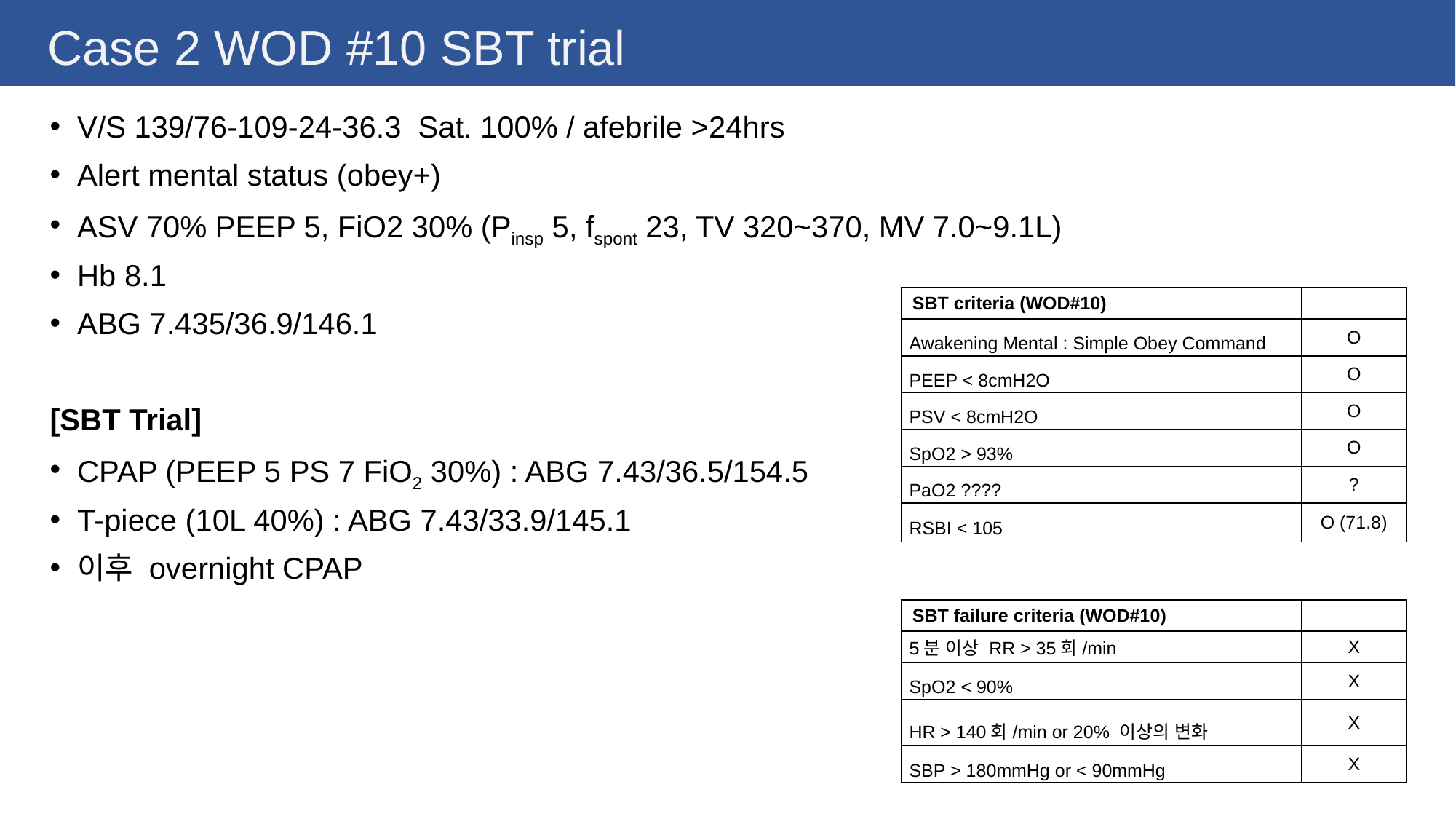

# Case 2 WOD #10 SBT trial
V/S 139/76-109-24-36.3  Sat. 100% / afebrile >24hrs
Alert mental status (obey+)
ASV 70% PEEP 5, FiO2 30% (Pinsp 5, fspont 23, TV 320~370, MV 7.0~9.1L)
Hb 8.1
ABG 7.435/36.9/146.1

[SBT Trial]
CPAP (PEEP 5 PS 7 FiO2 30%) : ABG 7.43/36.5/154.5
T-piece (10L 40%) : ABG 7.43/33.9/145.1
이후 overnight CPAP
| SBT criteria (WOD#10) |  |
| --- | --- |
| Awakening Mental : Simple Obey Command | O |
| PEEP < 8cmH2O | O |
| PSV < 8cmH2O | O |
| SpO2 > 93% | O |
| PaO2 ???? | ? |
| RSBI < 105 | O (71.8) |
| SBT failure criteria (WOD#10) |  |
| --- | --- |
| 5분 이상 RR > 35회/min | X |
| SpO2 < 90% | X |
| HR > 140회/min or 20% 이상의 변화 | X |
| SBP > 180mmHg or < 90mmHg | X |